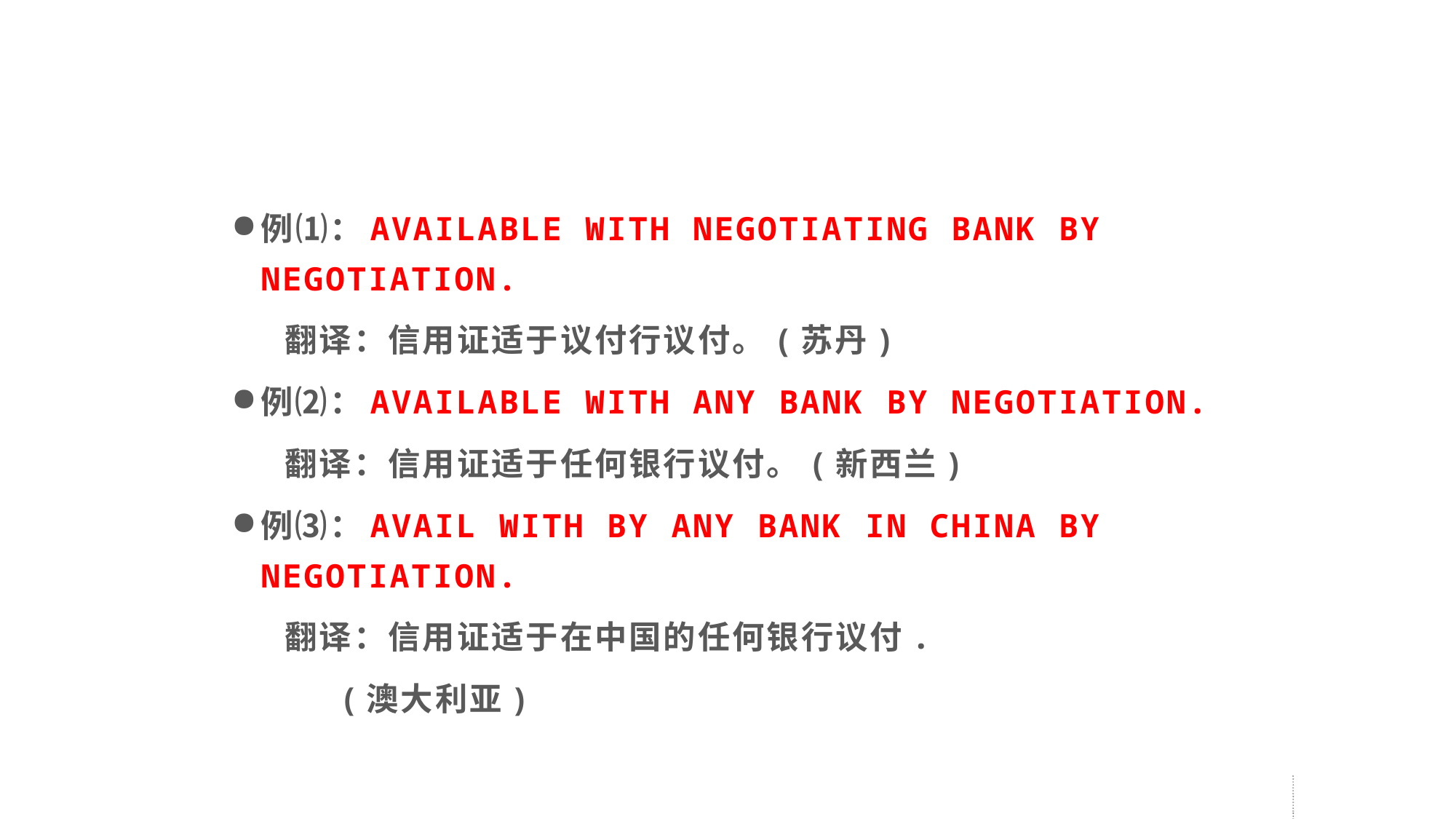

#
例⑴：AVAILABLE WITH NEGOTIATING BANK BY NEGOTIATION.
     翻译：信用证适于议付行议付。(苏丹)
例⑵：AVAILABLE WITH ANY BANK BY NEGOTIATION.
     翻译：信用证适于任何银行议付。(新西兰)
例⑶：AVAIL WITH BY ANY BANK IN CHINA BY NEGOTIATION.
     翻译：信用证适于在中国的任何银行议付.
     (澳大利亚)
棠挥仅泽松机结情伴岗多纵铝槽谐胆勇远佃缄账桩酪矢需帮屋饱举除一残第二章信用证第二章信用证